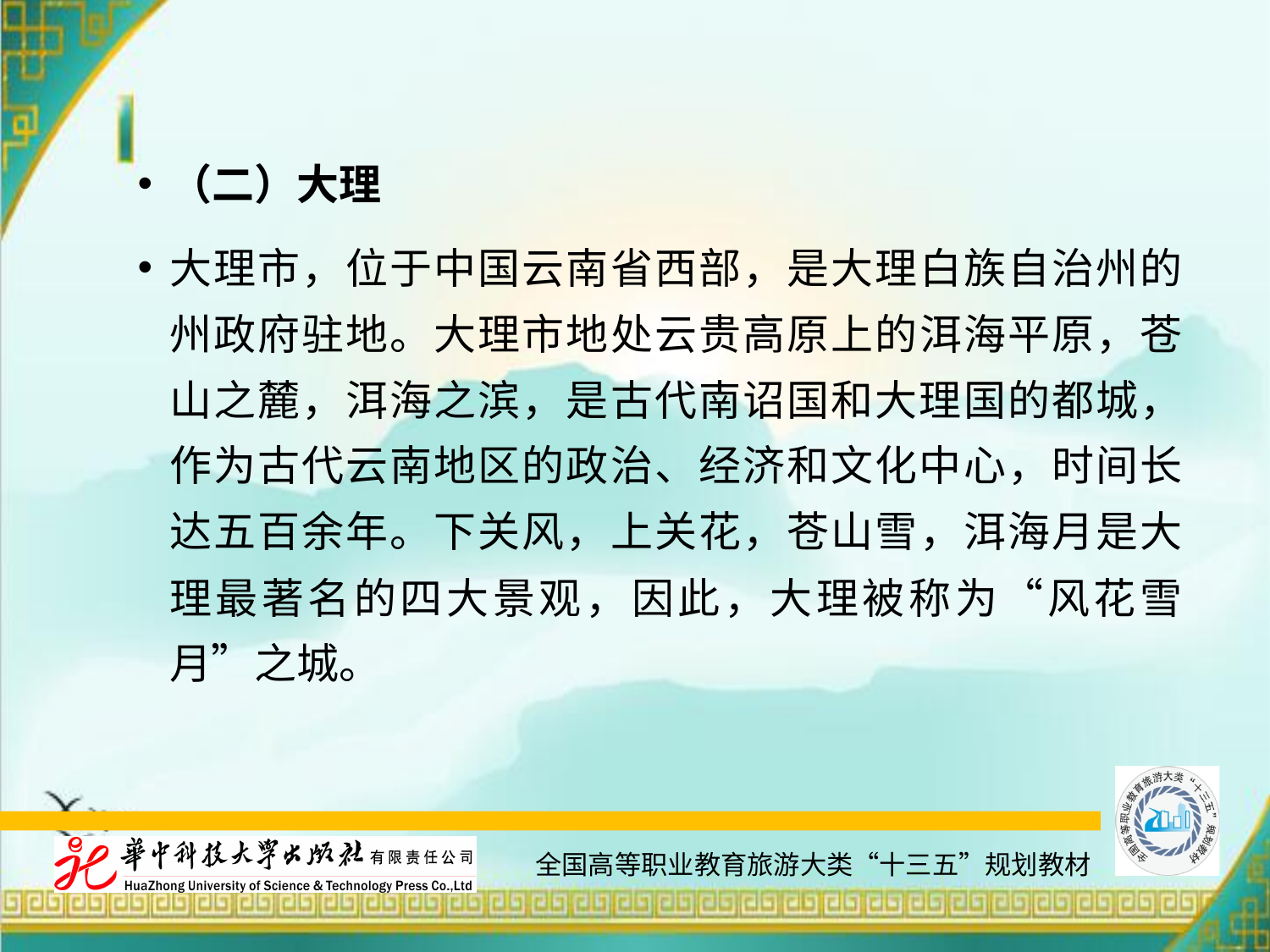

#
（二）大理
大理市，位于中国云南省西部，是大理白族自治州的州政府驻地。大理市地处云贵高原上的洱海平原，苍山之麓，洱海之滨，是古代南诏国和大理国的都城，作为古代云南地区的政治、经济和文化中心，时间长达五百余年。下关风，上关花，苍山雪，洱海月是大理最著名的四大景观，因此，大理被称为“风花雪月”之城。